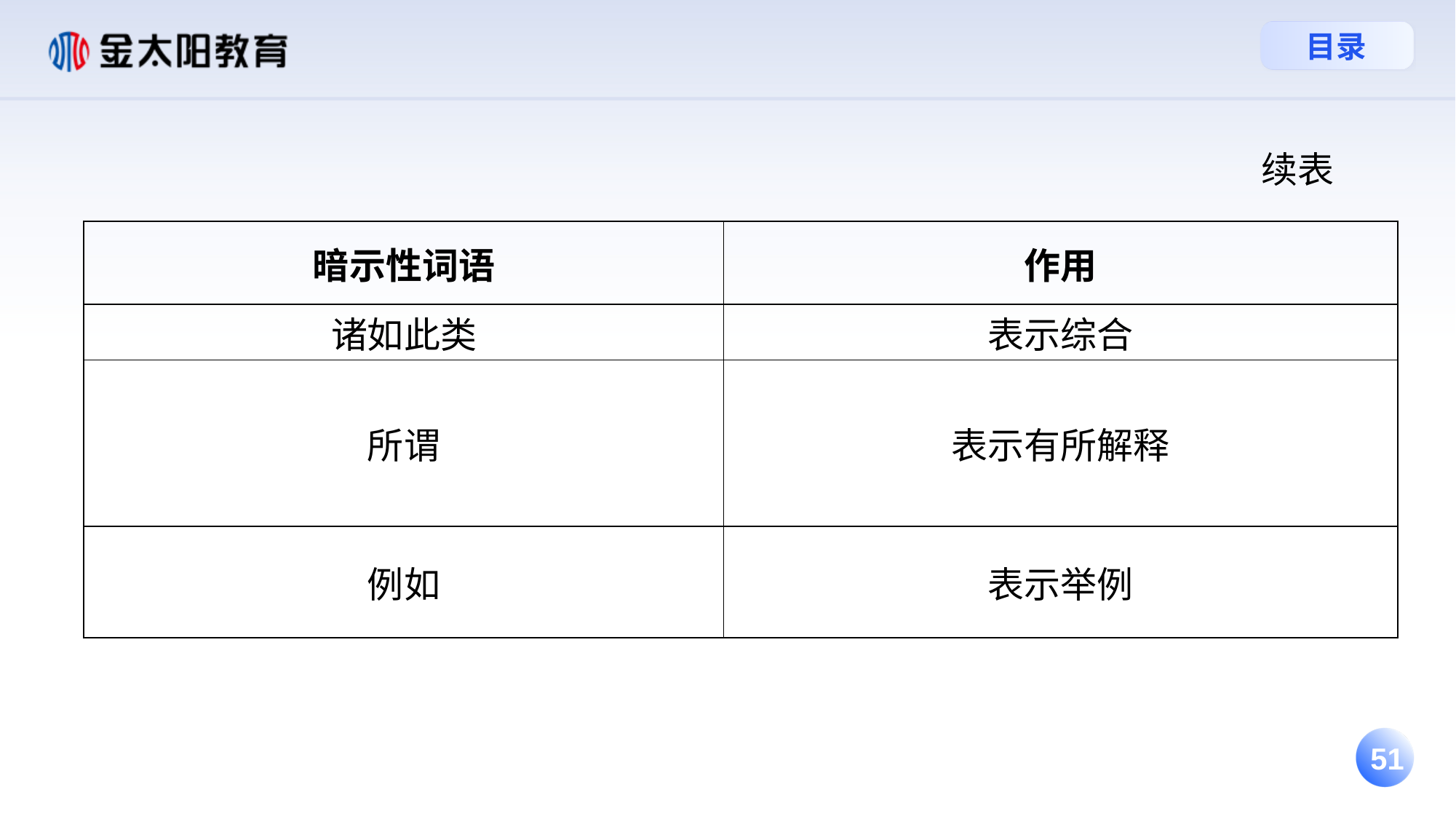

续表
| 暗示性词语 | 作用 |
| --- | --- |
| 诸如此类 | 表示综合 |
| 所谓 | 表示有所解释 |
| 例如 | 表示举例 |